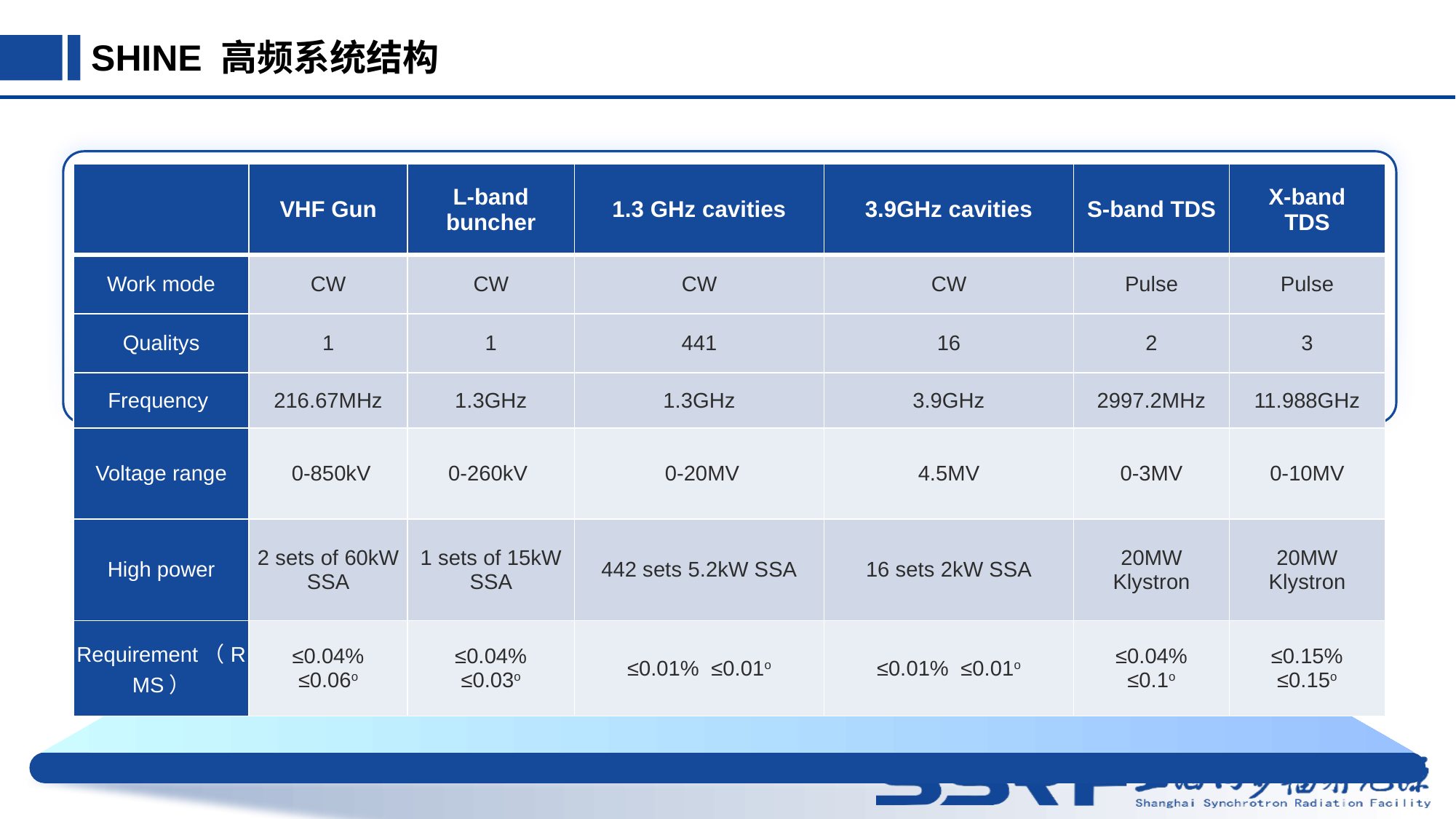

SHINE 高频系统结构

|  | VHF Gun | L-band buncher | 1.3 GHz cavities | 3.9GHz cavities | S-band TDS | X-band TDS |
| --- | --- | --- | --- | --- | --- | --- |
| Work mode | CW | CW | CW | CW | Pulse | Pulse |
| Qualitys | 1 | 1 | 441 | 16 | 2 | 3 |
| Frequency | 216.67MHz | 1.3GHz | 1.3GHz | 3.9GHz | 2997.2MHz | 11.988GHz |
| Voltage range | 0-850kV | 0-260kV | 0-20MV | 4.5MV | 0-3MV | 0-10MV |
| High power | 2 sets of 60kW SSA | 1 sets of 15kW SSA | 442 sets 5.2kW SSA | 16 sets 2kW SSA | 20MW Klystron | 20MW Klystron |
| Requirement（RMS） | ≤0.04% ≤0.06o | ≤0.04% ≤0.03o | ≤0.01% ≤0.01o | ≤0.01% ≤0.01o | ≤0.04% ≤0.1o | ≤0.15% ≤0.15o |